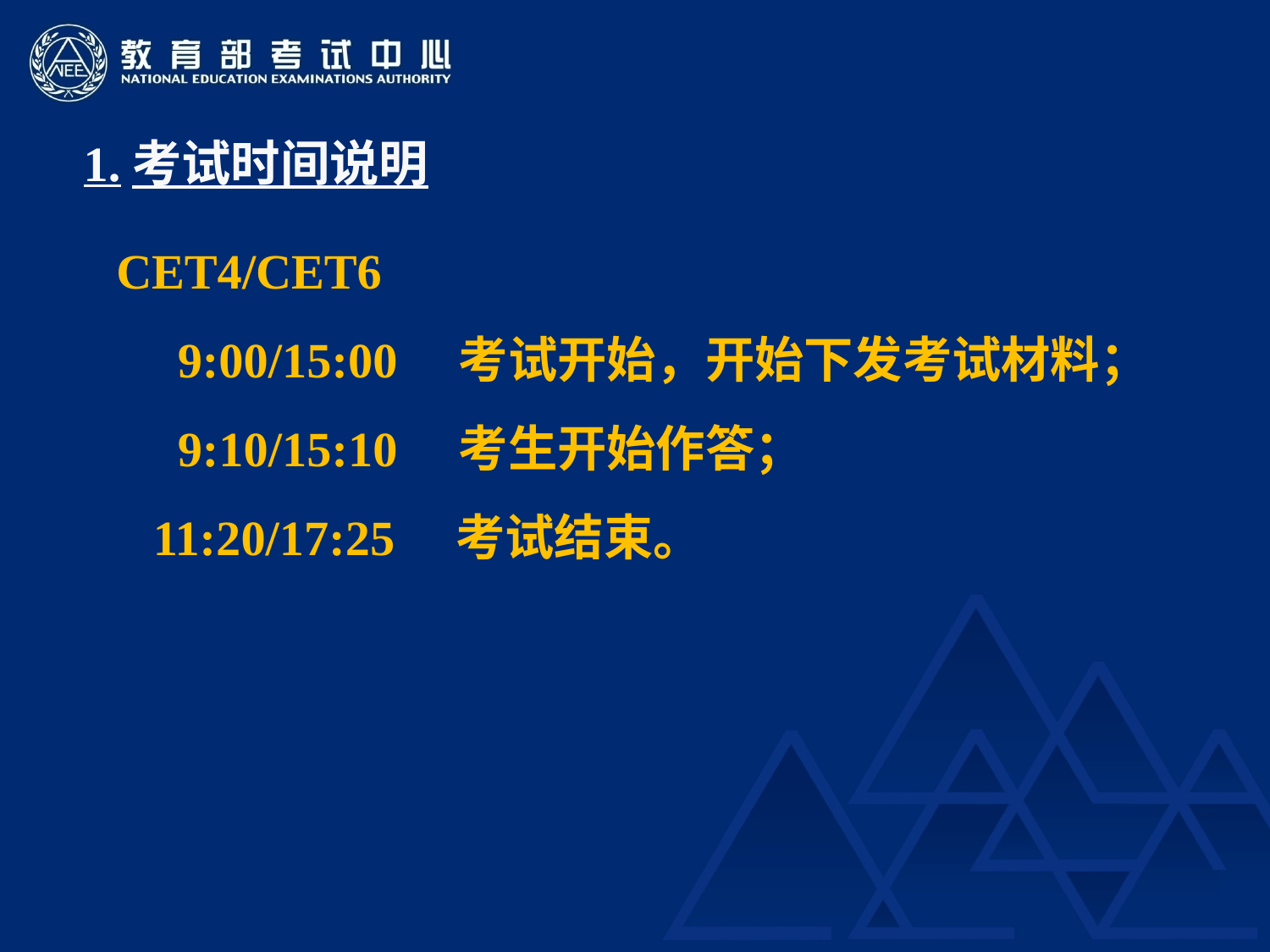

1.考试时间说明

CET4/CET6
     9:00/15:00    考试开始，开始下发考试材料；
     9:10/15:10    考生开始作答；
   11:20/17:25    考试结束。